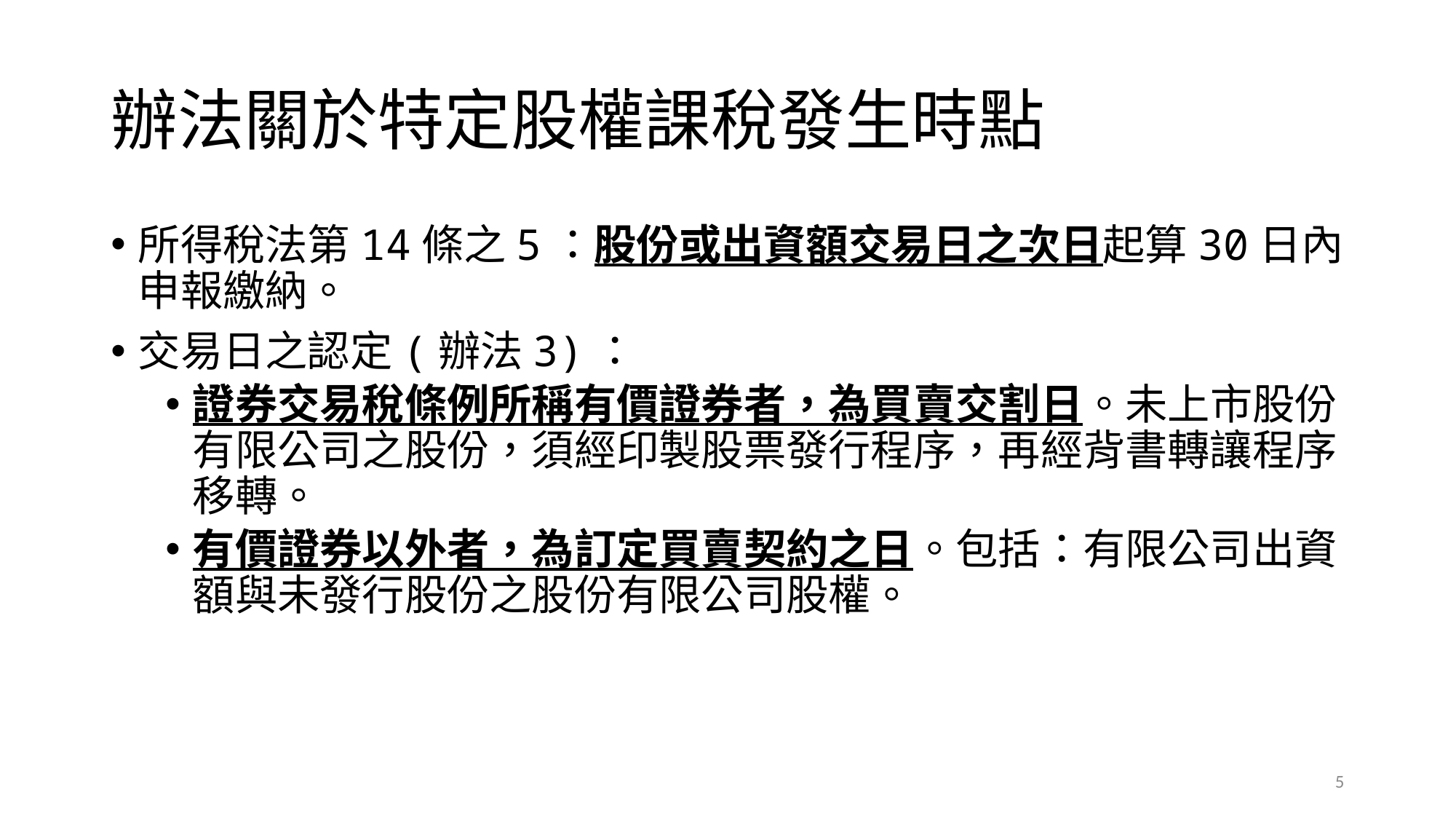

# 辦法關於特定股權課稅發生時點
所得稅法第14條之5：股份或出資額交易日之次日起算30日內申報繳納。
交易日之認定(辦法3)：
證券交易稅條例所稱有價證券者，為買賣交割日。未上市股份有限公司之股份，須經印製股票發行程序，再經背書轉讓程序移轉。
有價證券以外者，為訂定買賣契約之日。包括：有限公司出資額與未發行股份之股份有限公司股權。
5